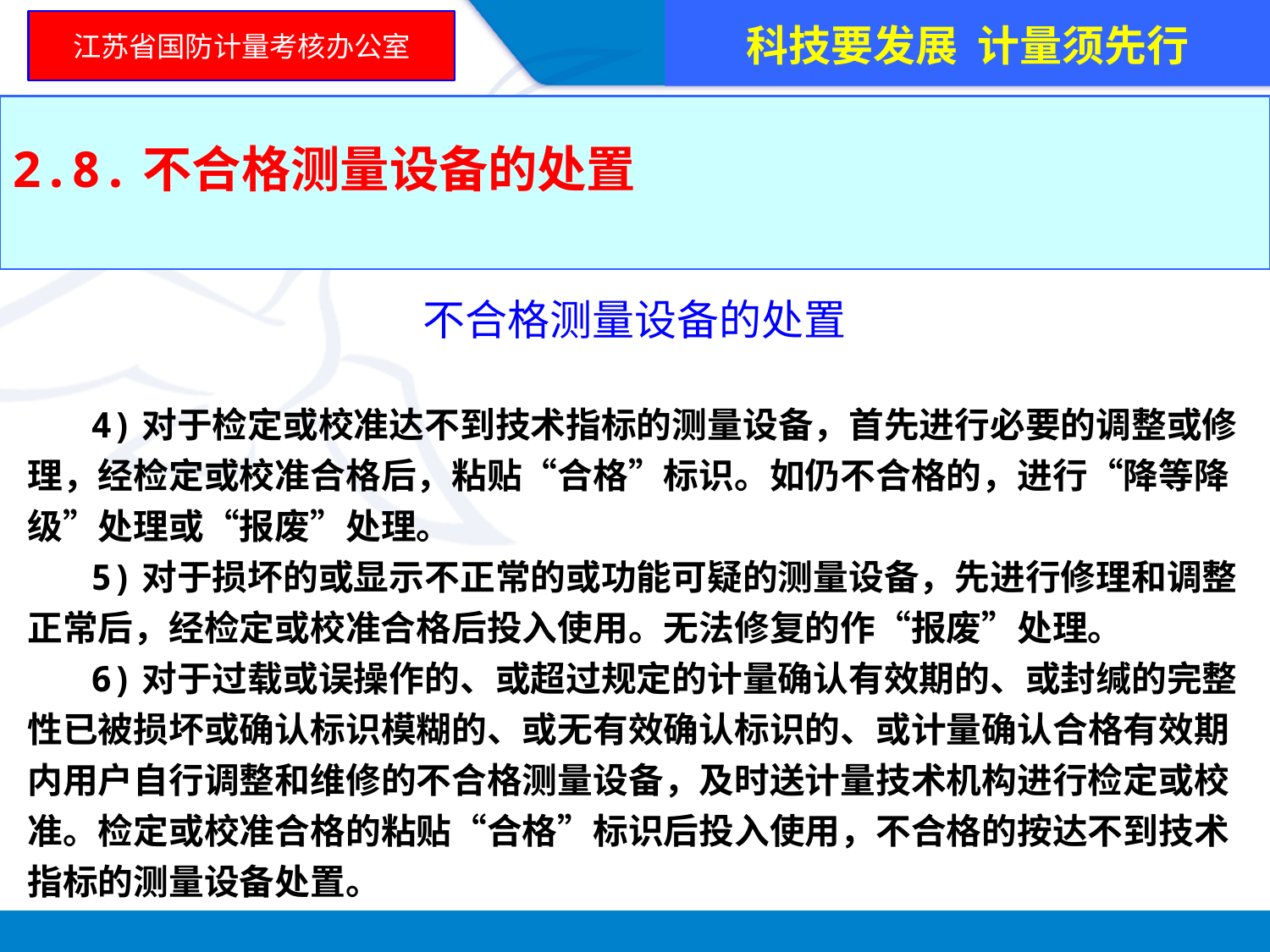

科技要发展  计量须先行
江苏省国防计量考核办公室
2.8.不合格测量设备的处置

不合格测量设备的处置

   4)对于检定或校准达不到技术指标的测量设备，首先进行必要的调整或修理，经检定或校准合格后，粘贴“合格”标识。如仍不合格的，进行“降等降级”处理或“报废”处理。
   5)对于损坏的或显示不正常的或功能可疑的测量设备，先进行修理和调整正常后，经检定或校准合格后投入使用。无法修复的作“报废”处理。
   6)对于过载或误操作的、或超过规定的计量确认有效期的、或封缄的完整性已被损坏或确认标识模糊的、或无有效确认标识的、或计量确认合格有效期内用户自行调整和维修的不合格测量设备，及时送计量技术机构进行检定或校准。检定或校准合格的粘贴“合格”标识后投入使用，不合格的按达不到技术指标的测量设备处置。